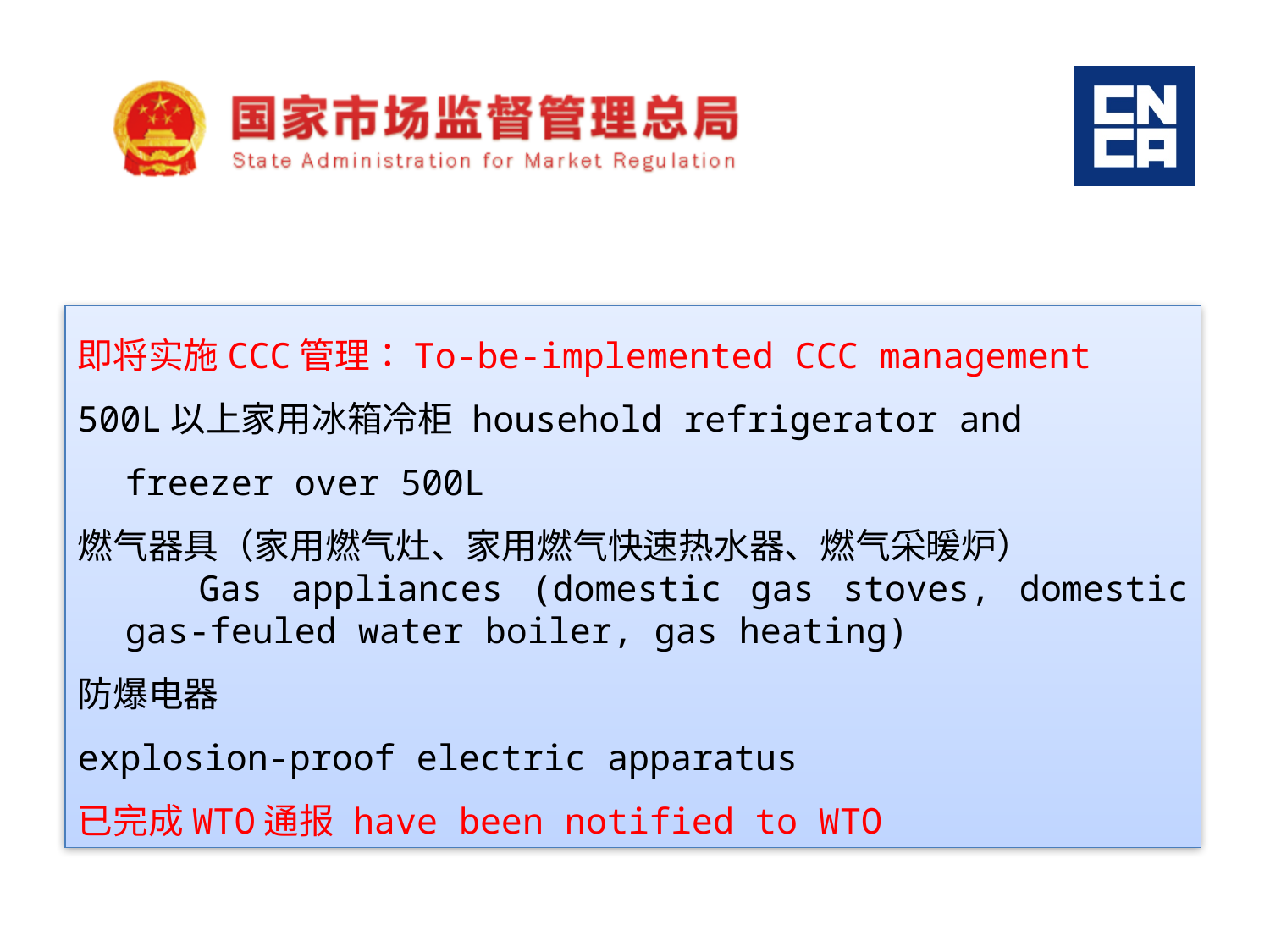

即将实施CCC管理：To-be-implemented CCC management
500L以上家用冰箱冷柜 household refrigerator and freezer over 500L
燃气器具（家用燃气灶、家用燃气快速热水器、燃气采暖炉）
      Gas appliances (domestic gas stoves, domestic gas-feuled water boiler, gas heating)
防爆电器
explosion-proof electric apparatus
已完成WTO通报 have been notified to WTO